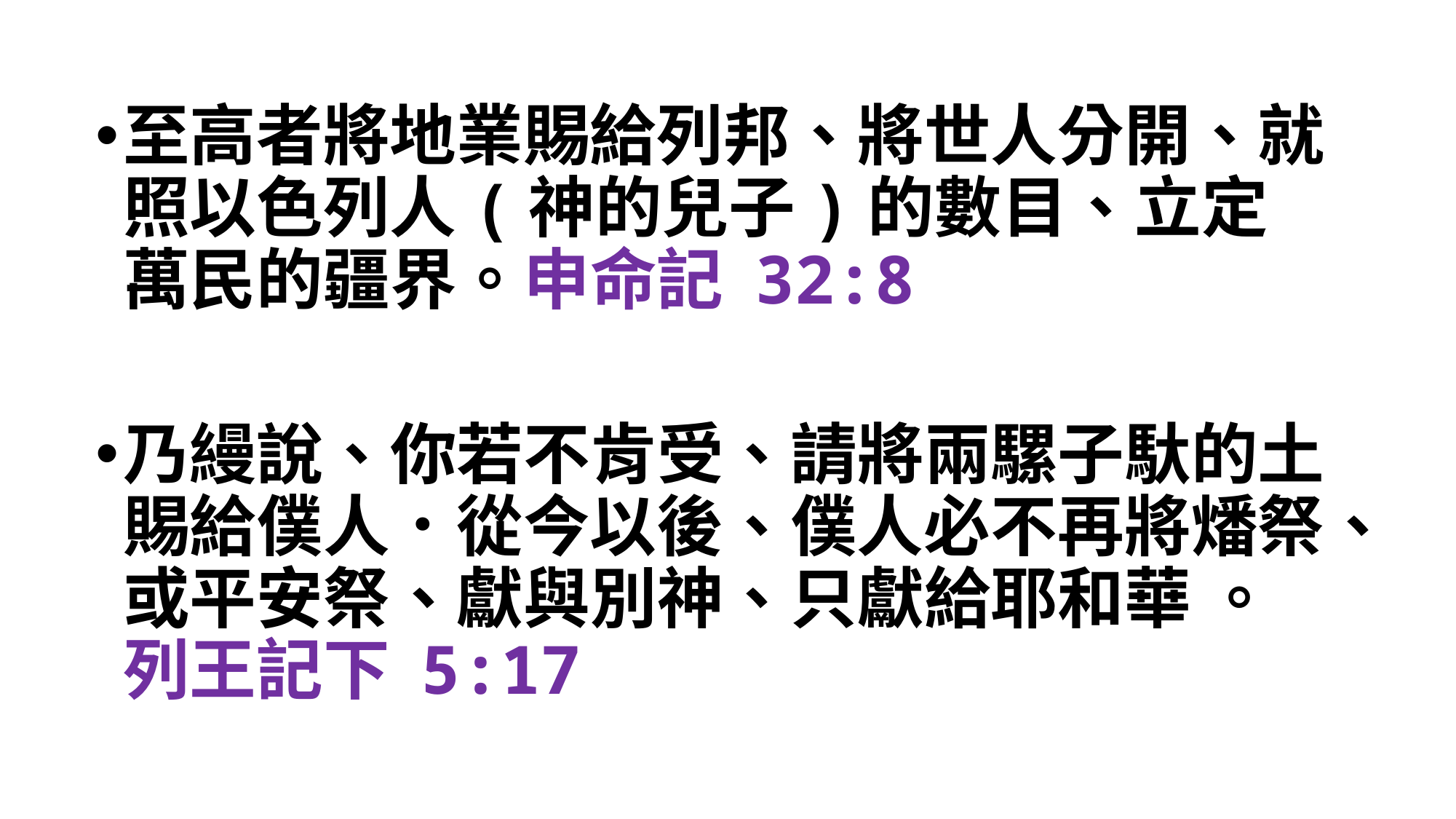

至高者將地業賜給列邦、將世人分開、就照以色列人(神的兒子)的數目、立定萬民的疆界。申命記 32:8

乃縵說、你若不肯受、請將兩騾子馱的土賜給僕人．從今以後、僕人必不再將燔祭、或平安祭、獻與別神、只獻給耶和華 。列王記下 5:17